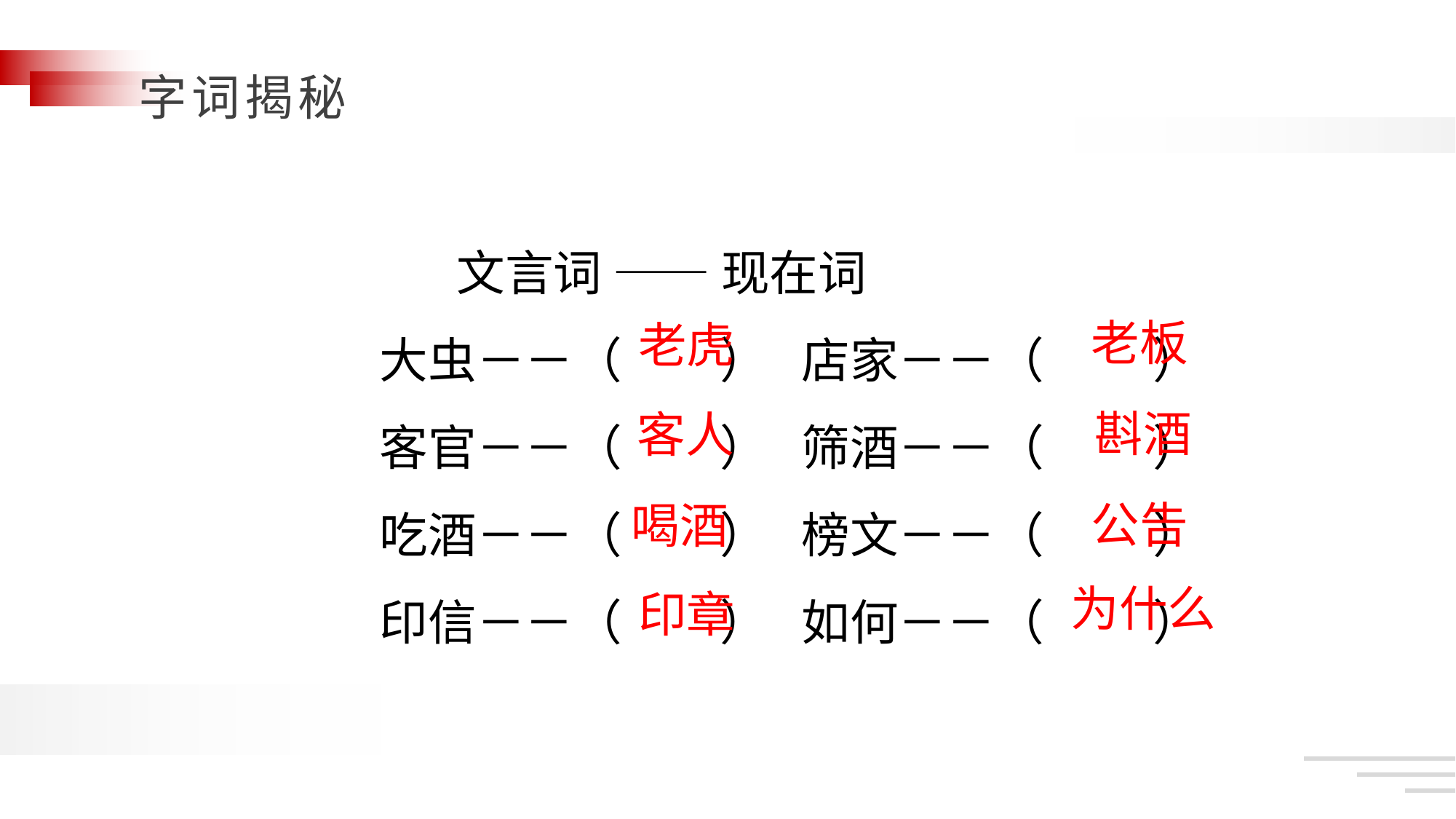

文言词 —— 现在词
大虫－－（         ）   店家－－（          ）
客官－－（         ）   筛酒－－（          ）
吃酒－－（         ）   榜文－－（          ）
印信－－（         ）   如何－－（          ）
老板
老虎
斟酒
客人
公告
喝酒
为什么
印章